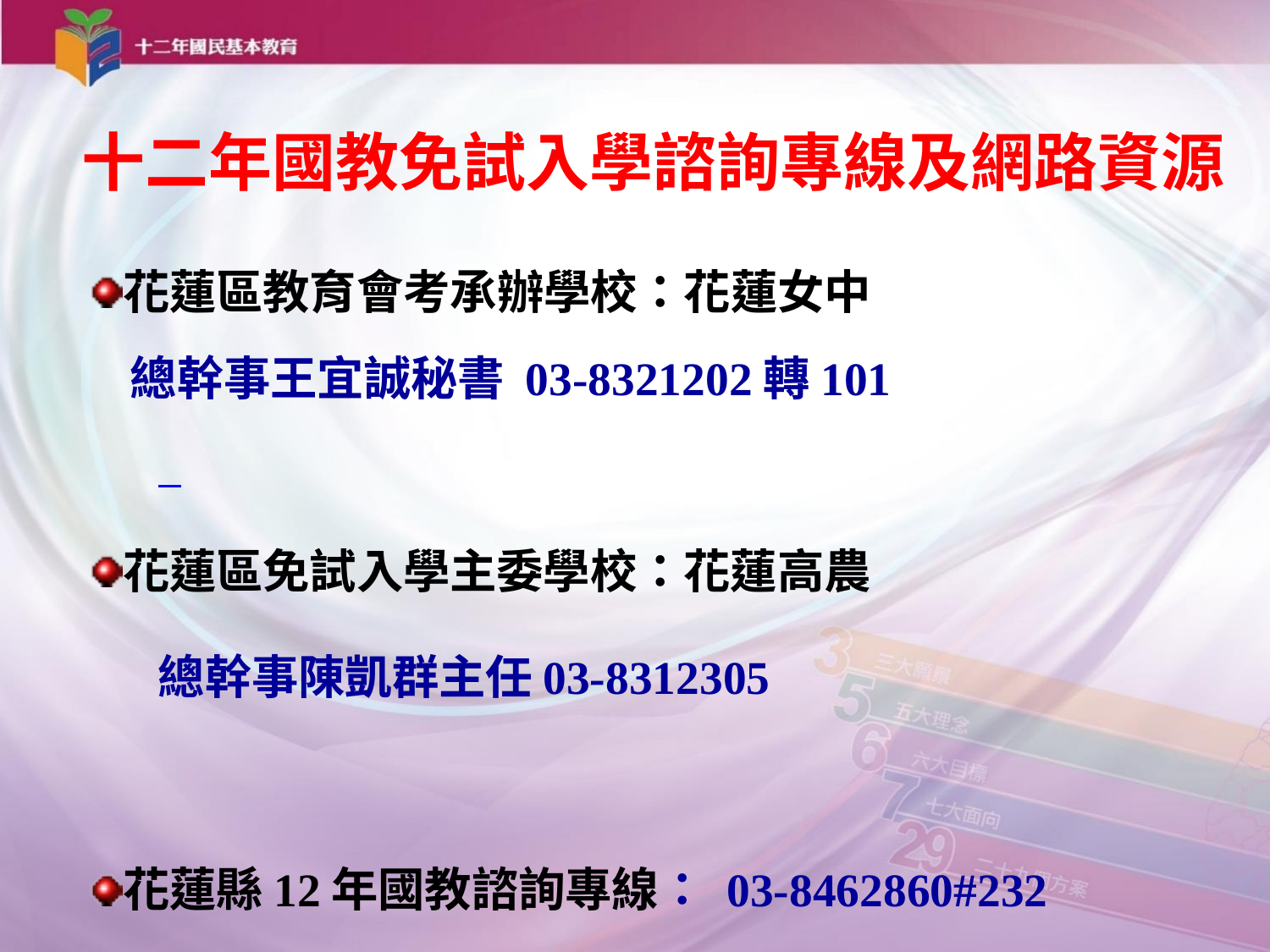

十二年國教免試入學諮詢專線及網路資源
花蓮區教育會考承辦學校：花蓮女中
   總幹事王宜誠秘書 03-8321202轉101

花蓮區免試入學主委學校：花蓮高農
總幹事陳凱群主任03-8312305

花蓮縣12年國教諮詢專線： 03-8462860#232